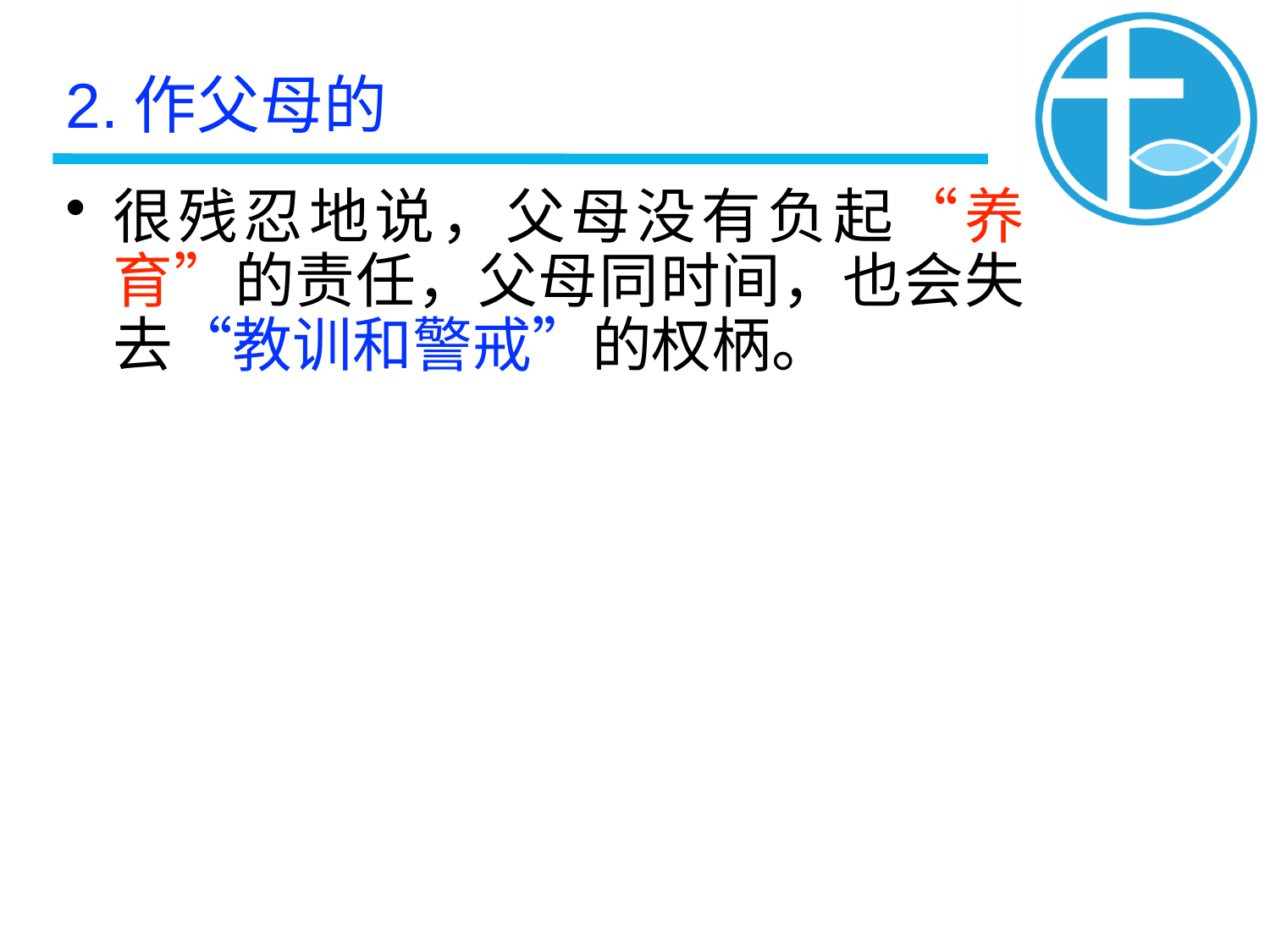

2.作父母的
很残忍地说，父母没有负起“养育”的责任，父母同时间，也会失去“教训和警戒”的权柄。